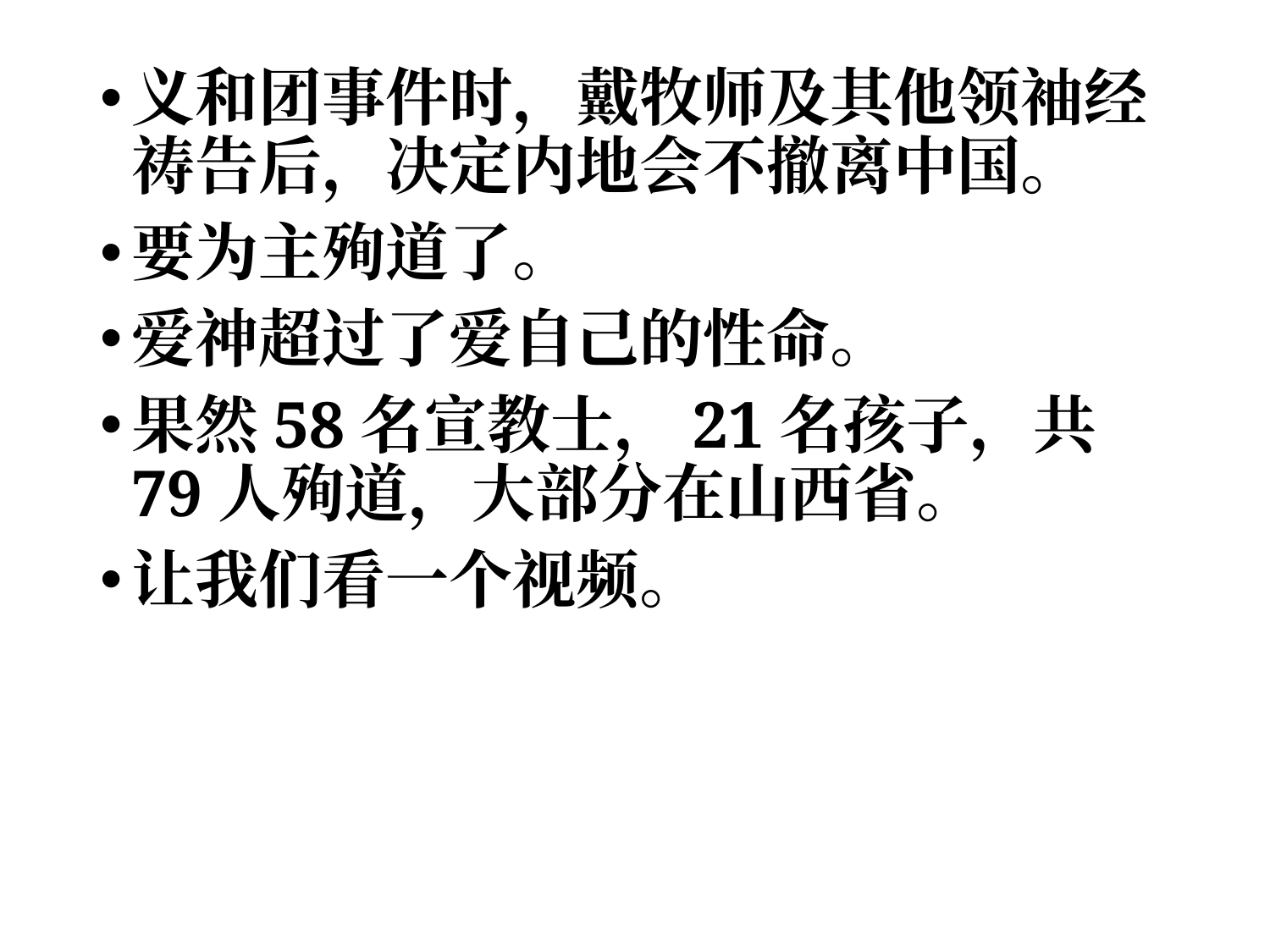

义和团事件时，戴牧师及其他领袖经祷告后，决定内地会不撤离中国。
要为主殉道了。
爱神超过了爱自己的性命。
果然58名宣教士，21名孩子，共79人殉道，大部分在山西省。
让我们看一个视频。